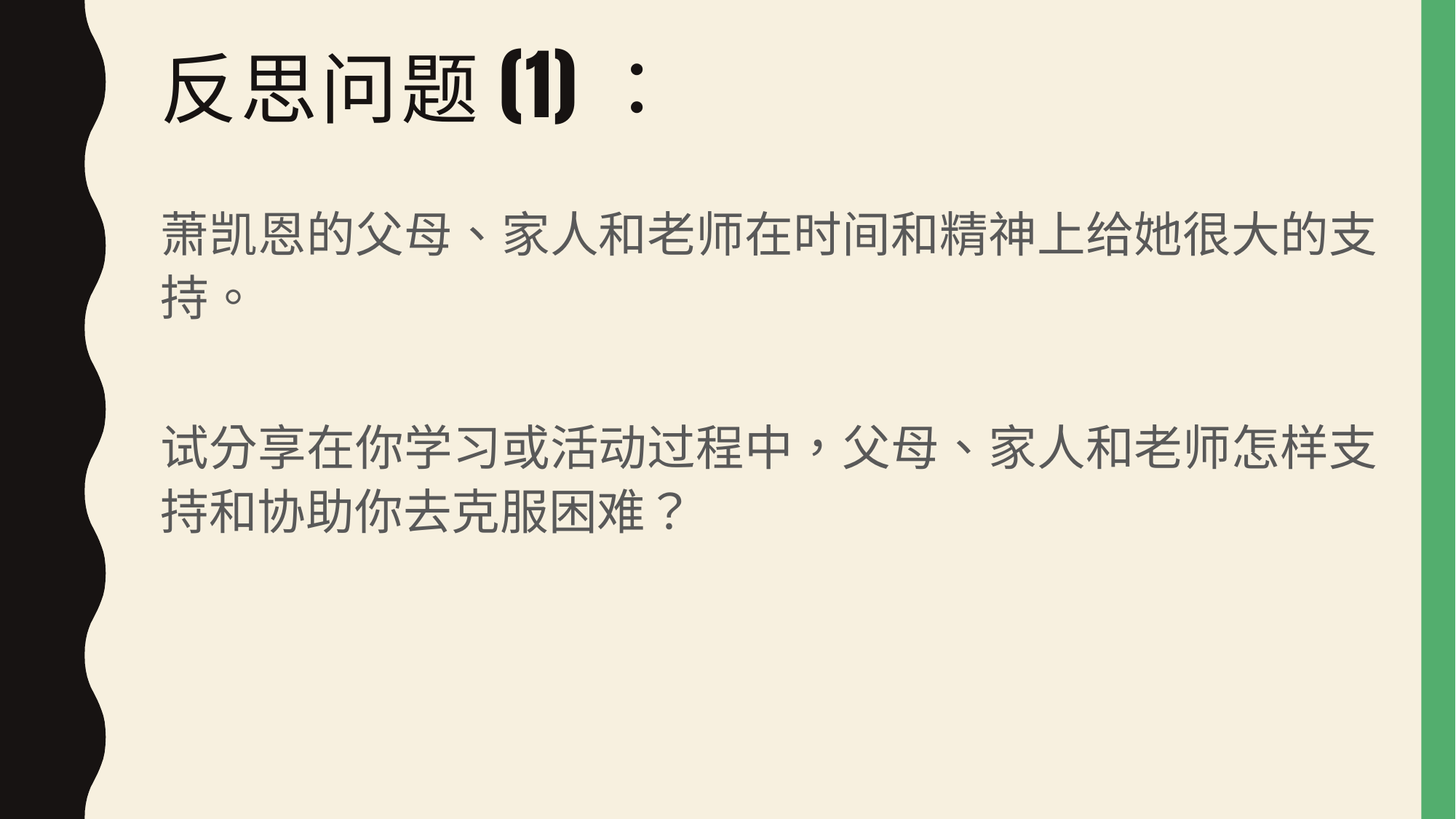

# 反思问题(1)：
萧凯恩的父母、家人和老师在时间和精神上给她很大的支持。

试分享在你学习或活动过程中，父母、家人和老师怎样支持和协助你去克服困难？